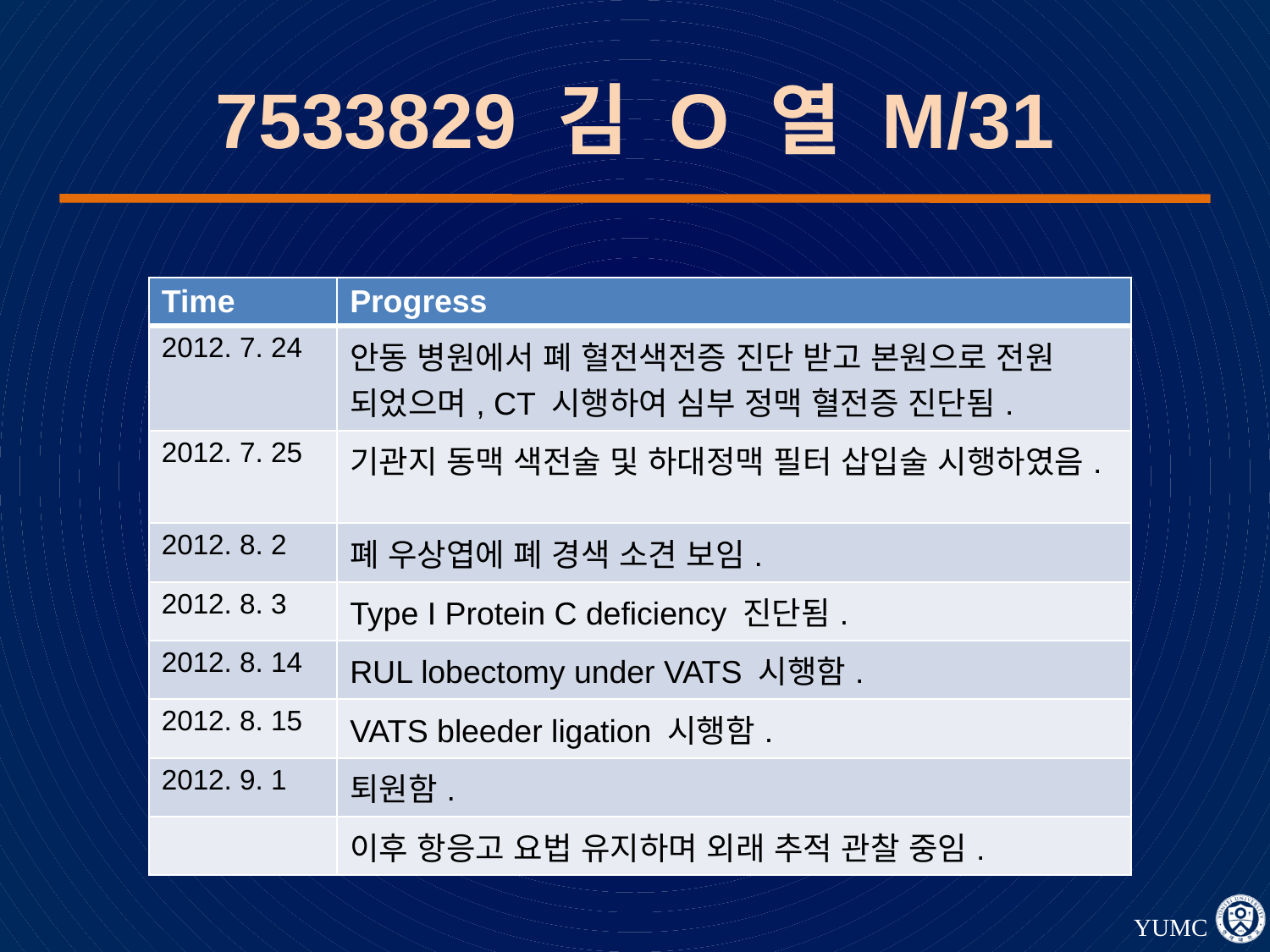

# 7533829 김 O 열 M/31

| Time | Progress |
| --- | --- |
| 2012. 7. 24 | 안동 병원에서 폐 혈전색전증 진단 받고 본원으로 전원 되었으며, CT 시행하여 심부 정맥 혈전증 진단됨. |
| 2012. 7. 25 | 기관지 동맥 색전술 및 하대정맥 필터 삽입술 시행하였음. |
| 2012. 8. 2 | 폐 우상엽에 폐 경색 소견 보임. |
| 2012. 8. 3 | Type I Protein C deficiency 진단됨. |
| 2012. 8. 14 | RUL lobectomy under VATS 시행함. |
| 2012. 8. 15 | VATS bleeder ligation 시행함. |
| 2012. 9. 1 | 퇴원함. |
|  | 이후 항응고 요법 유지하며 외래 추적 관찰 중임. |